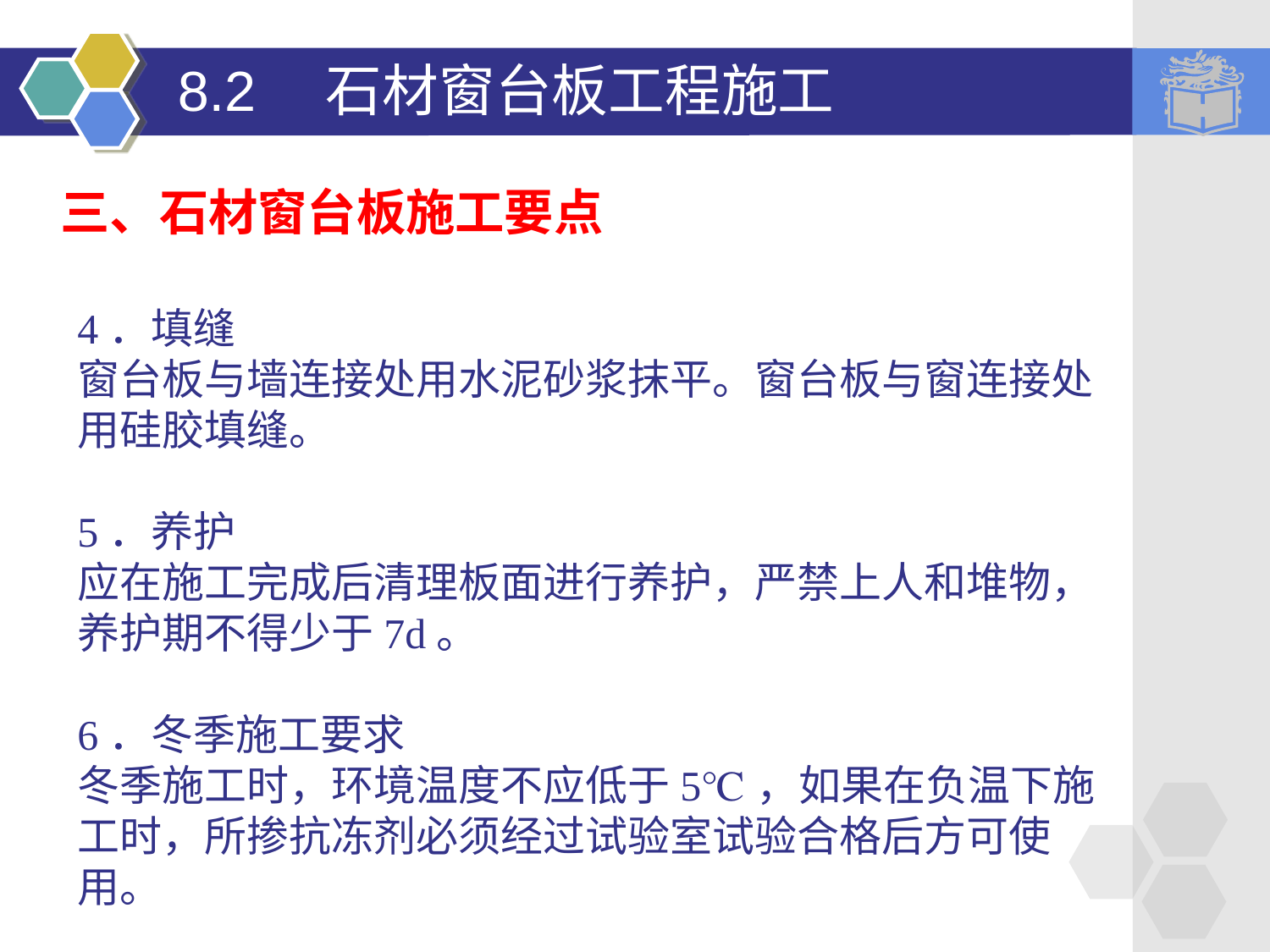

# 8.2　石材窗台板工程施工
三、石材窗台板施工要点
4．填缝
窗台板与墙连接处用水泥砂浆抹平。窗台板与窗连接处用硅胶填缝。

5．养护
应在施工完成后清理板面进行养护，严禁上人和堆物，养护期不得少于7d。

6．冬季施工要求
冬季施工时，环境温度不应低于5℃，如果在负温下施工时，所掺抗冻剂必须经过试验室试验合格后方可使用。